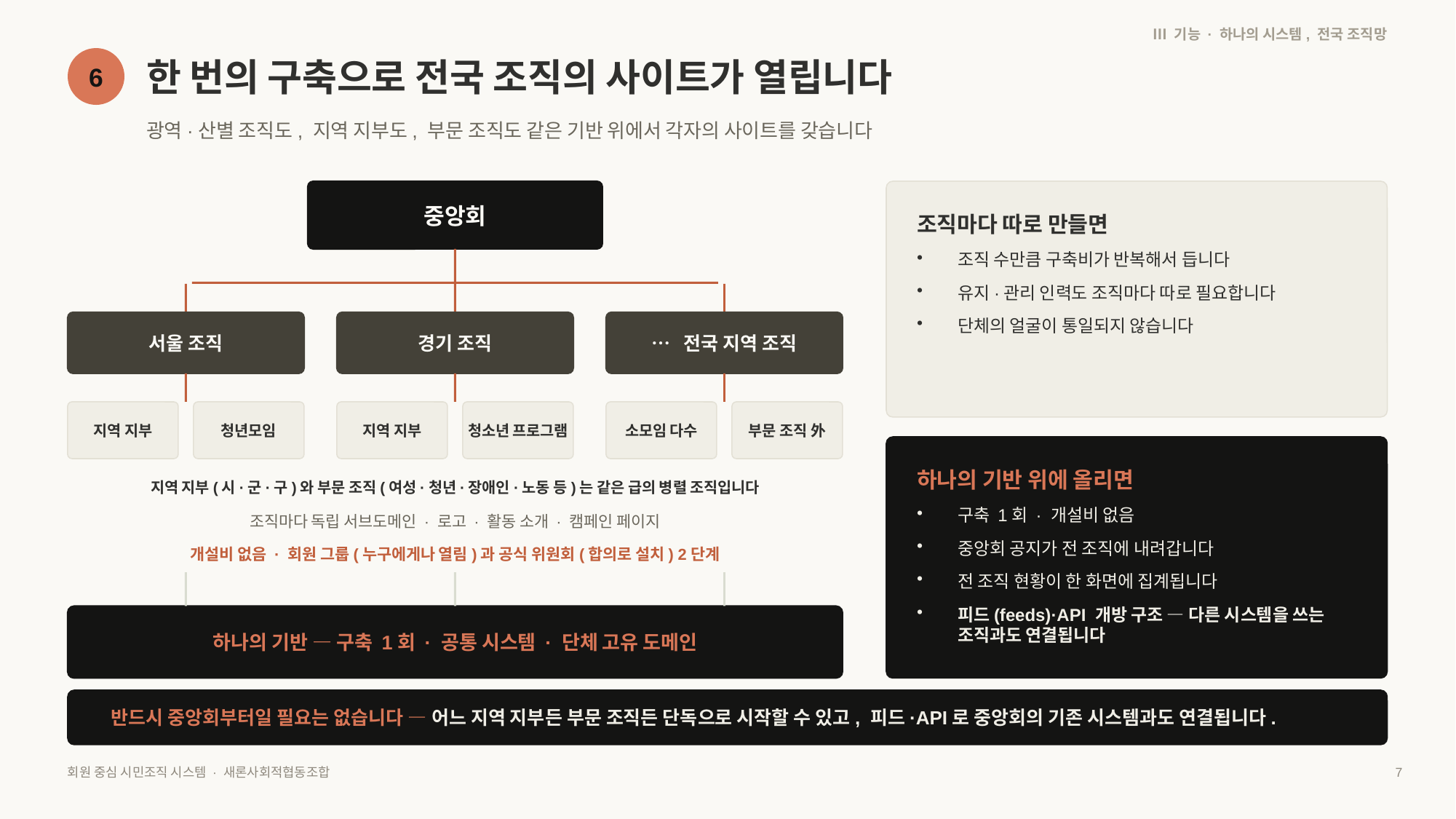

Ⅲ 기능 · 하나의 시스템, 전국 조직망
한 번의 구축으로 전국 조직의 사이트가 열립니다

6
광역·산별 조직도, 지역 지부도, 부문 조직도 같은 기반 위에서 각자의 사이트를 갖습니다

중앙회

조직마다 따로 만들면

조직 수만큼 구축비가 반복해서 듭니다
유지·관리 인력도 조직마다 따로 필요합니다
단체의 얼굴이 통일되지 않습니다

서울 조직

경기 조직

…  전국 지역 조직

지역 지부

청년모임

지역 지부

청소년 프로그램

소모임 다수

부문 조직 外

하나의 기반 위에 올리면
지역 지부(시·군·구)와 부문 조직(여성·청년·장애인·노동 등)는 같은 급의 병렬 조직입니다
조직마다 독립 서브도메인 · 로고 · 활동 소개 · 캠페인 페이지
구축 1회 · 개설비 없음
중앙회 공지가 전 조직에 내려갑니다
전 조직 현황이 한 화면에 집계됩니다
피드(feeds)·API 개방 구조 — 다른 시스템을 쓰는 조직과도 연결됩니다
개설비 없음 · 회원 그룹(누구에게나 열림)과 공식 위원회(합의로 설치) 2단계

하나의 기반 — 구축 1회 · 공통 시스템 · 단체 고유 도메인

반드시 중앙회부터일 필요는 없습니다 — 어느 지역 지부든 부문 조직든 단독으로 시작할 수 있고, 피드·API로 중앙회의 기존 시스템과도 연결됩니다.
회원 중심 시민조직 시스템 · 새론사회적협동조합
7